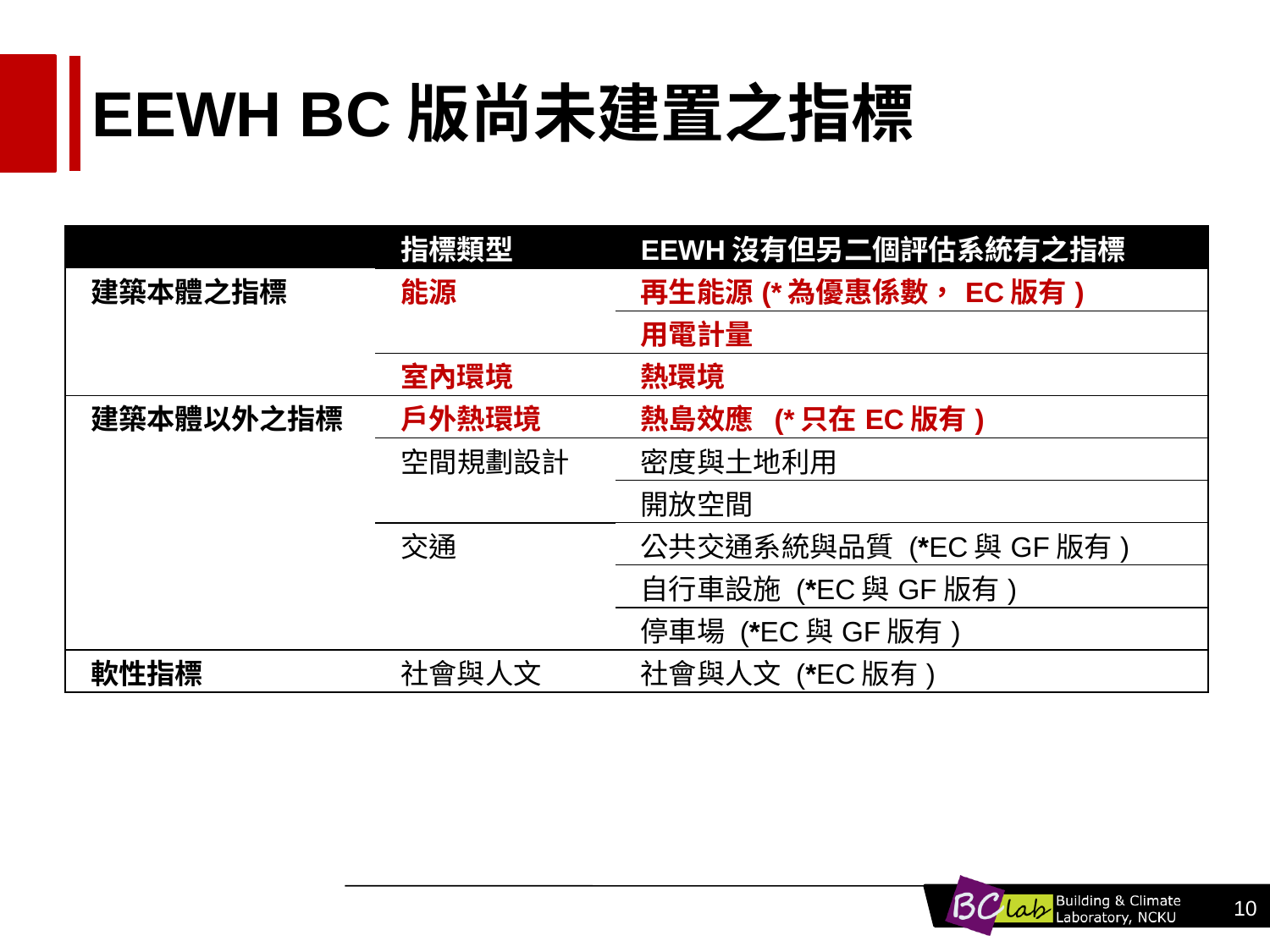

# EEWH BC版尚未建置之指標
|  | 指標類型 | EEWH沒有但另二個評估系統有之指標 |
| --- | --- | --- |
| 建築本體之指標 | 能源 | 再生能源(\*為優惠係數，EC版有) |
|  |  | 用電計量 |
|  | 室內環境 | 熱環境 |
| 建築本體以外之指標 | 戶外熱環境 | 熱島效應 (\*只在EC版有) |
|  | 空間規劃設計 | 密度與土地利用 |
|  |  | 開放空間 |
|  | 交通 | 公共交通系統與品質 (\*EC與GF版有) |
|  |  | 自行車設施 (\*EC與GF版有) |
|  |  | 停車場 (\*EC與GF版有) |
| 軟性指標 | 社會與人文 | 社會與人文 (\*EC版有) |
10